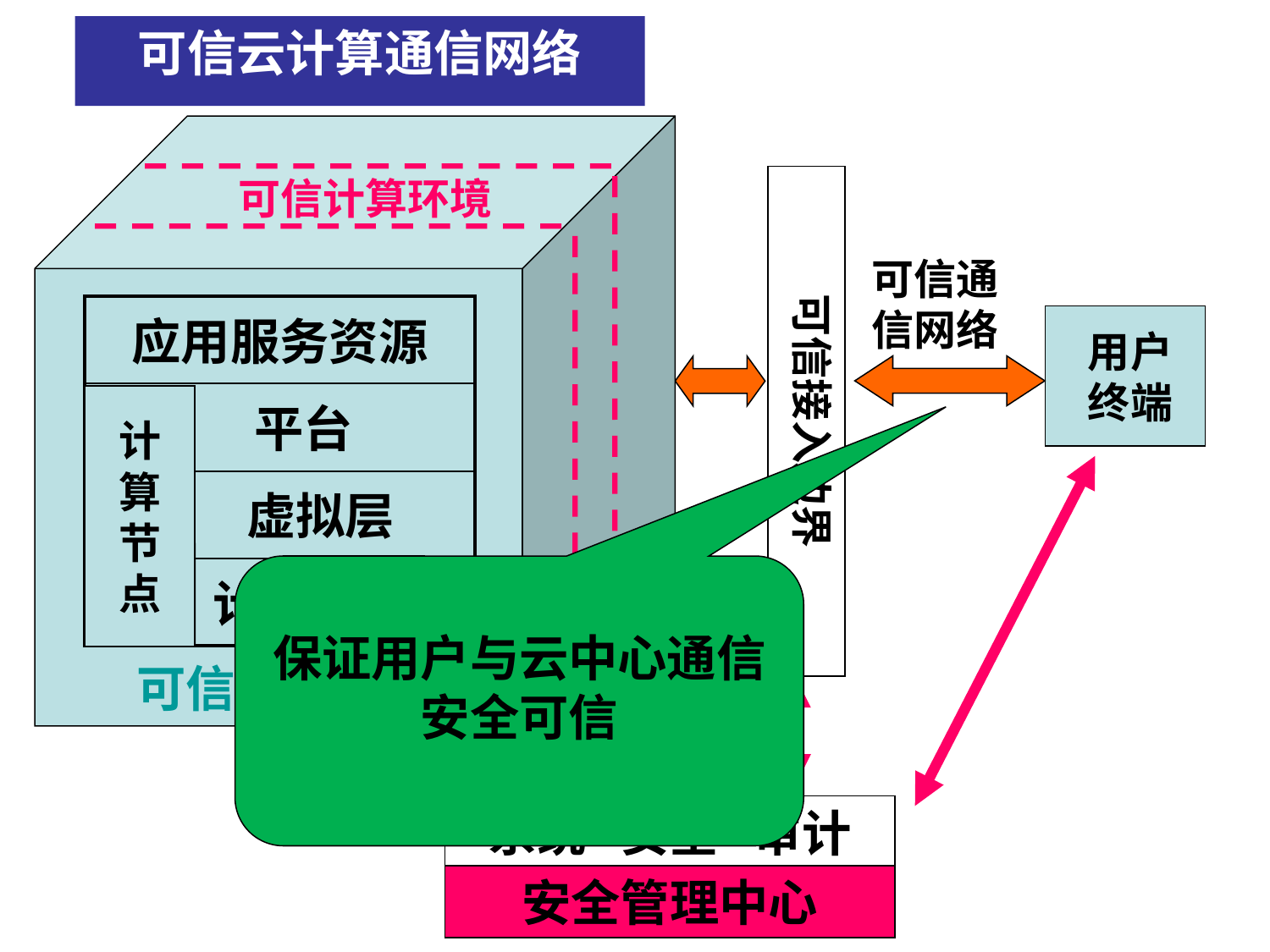

可信云计算通信网络

 可信计算设备

可信计算环境
可信接入边界

可信通信网络
| 应用服务资源 |
| --- |
| 平台 |
| 虚拟层 |
| 计算单元 |
 用户
 终端

计
算
节
点

保证用户与云中心通信安全可信

系统   安全   审计
安全管理中心